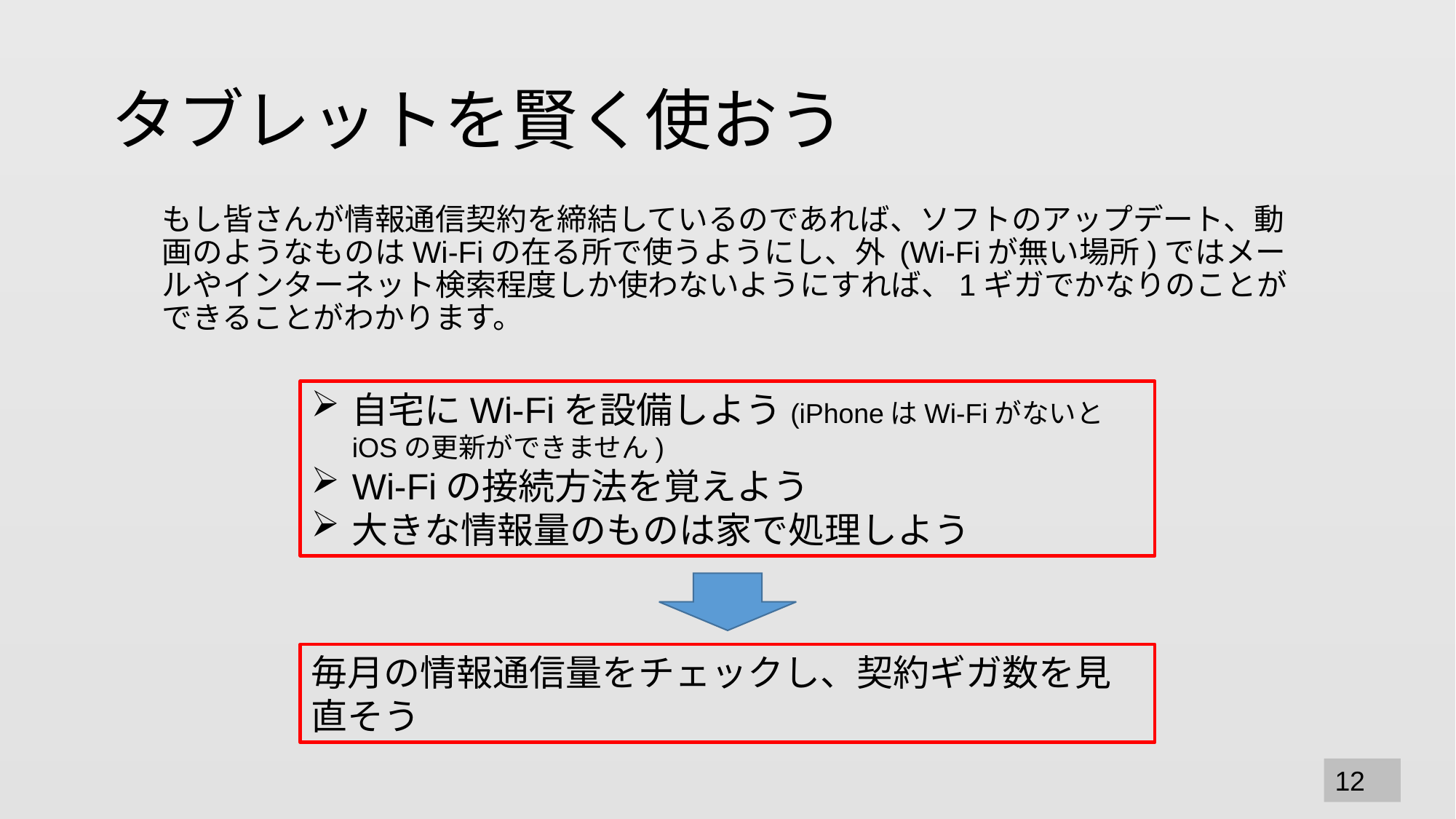

# タブレットを賢く使おう
もし皆さんが情報通信契約を締結しているのであれば、ソフトのアップデート、動画のようなものはWi-Fiの在る所で使うようにし、外 (Wi-Fiが無い場所)ではメールやインターネット検索程度しか使わないようにすれば、1ギガでかなりのことができることがわかります。

自宅にWi-Fiを設備しよう(iPhoneはWi-FiがないとiOSの更新ができません)
Wi-Fiの接続方法を覚えよう
大きな情報量のものは家で処理しよう

毎月の情報通信量をチェックし、契約ギガ数を見直そう
12
12